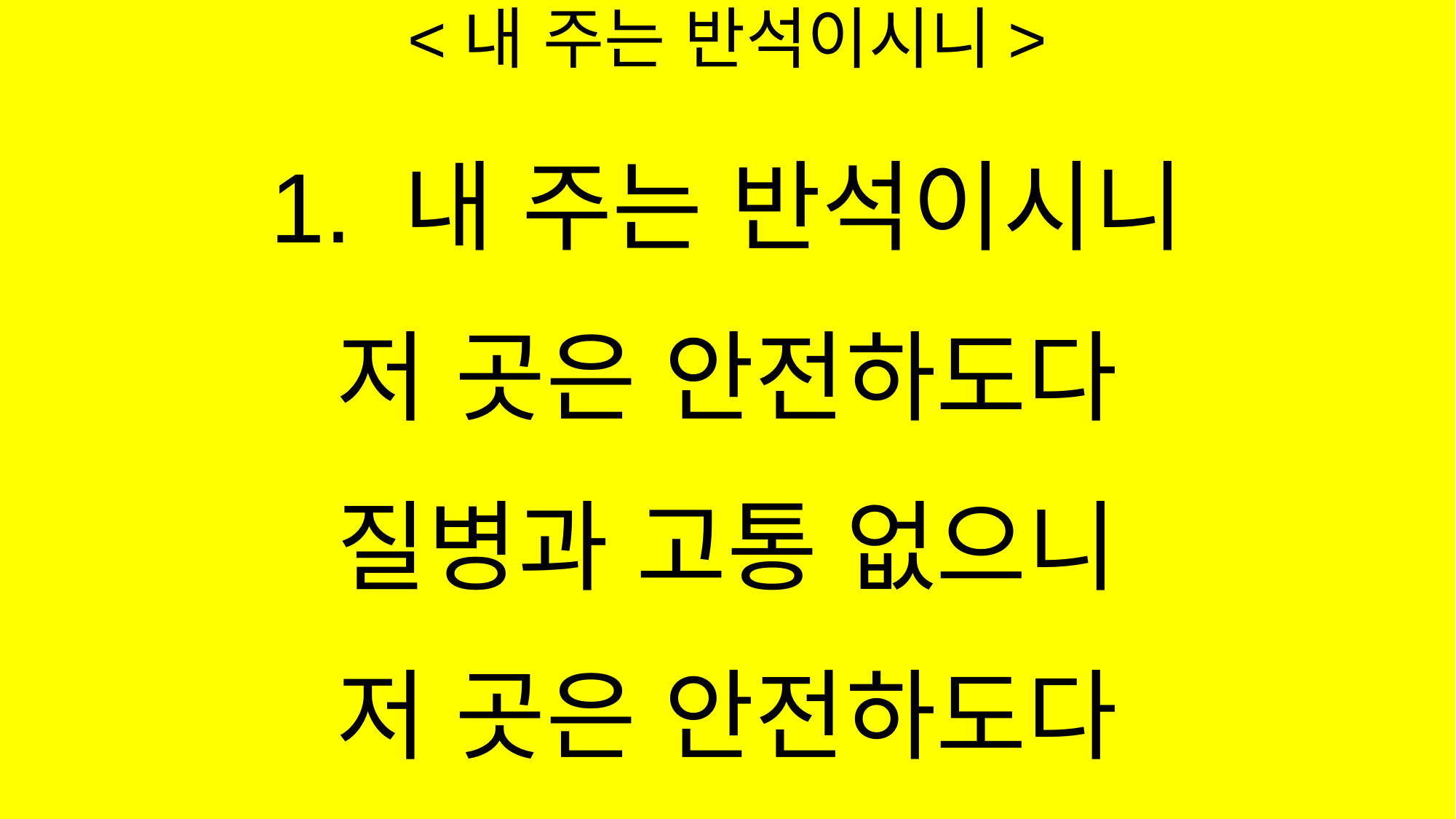

# <내 주는 반석이시니>
1. 내 주는 반석이시니

저 곳은 안전하도다

질병과 고통 없으니

저 곳은 안전하도다